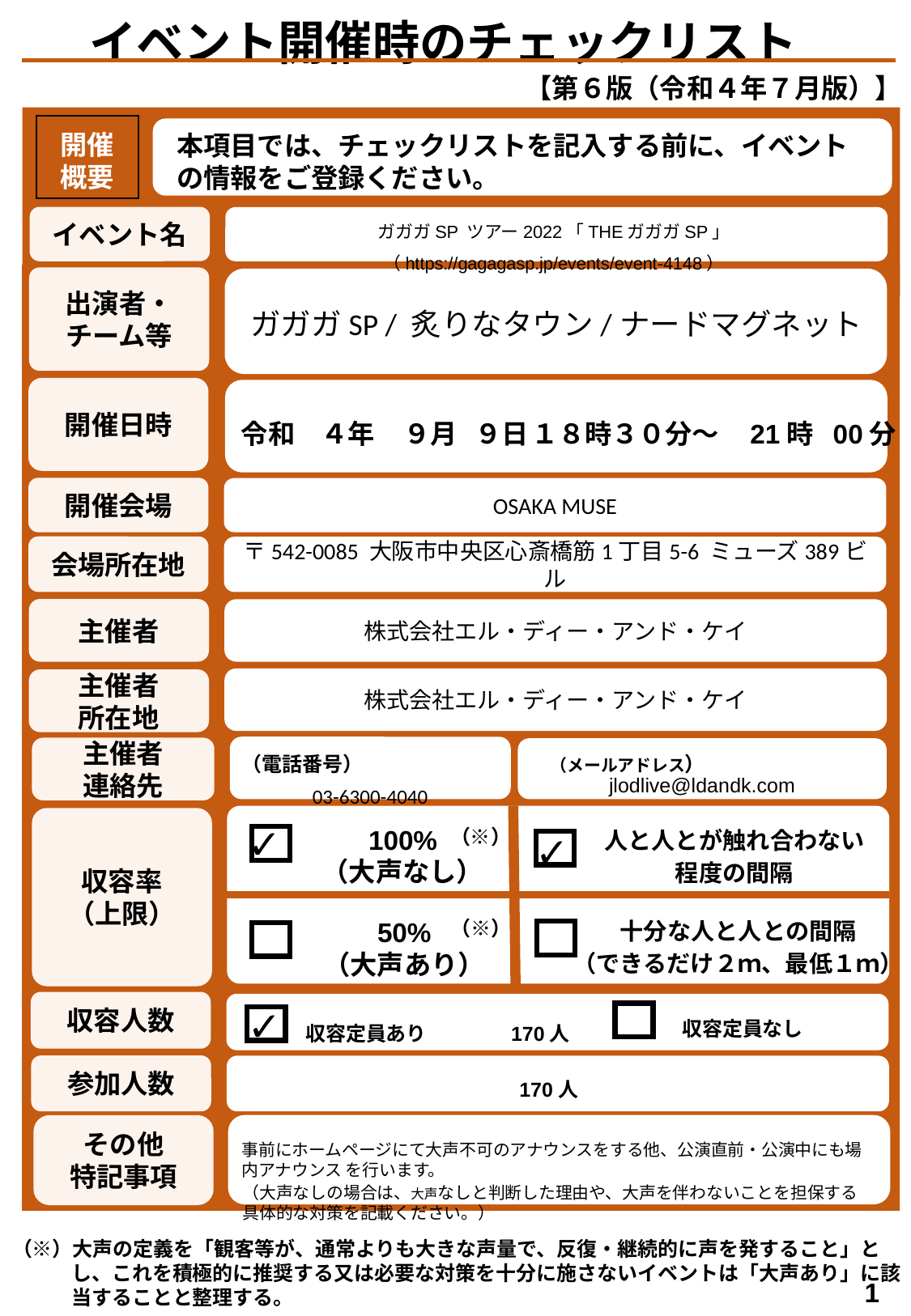

イベント開催時のチェックリスト
【第６版（令和４年７月版）】

開催
概要

本項目では、チェックリストを記入する前に、イベントの情報をご登録ください。
ガガガSP ツアー2022「THEガガガSP」
（https://gagagasp.jp/events/event-4148）
イベント名

出演者・
チーム等

ガガガSP / 炙りなタウン/ナードマグネット
開催日時

00分
令和
４年
９月
９日
１８時
３０分～
21時
開催会場
OSAKA MUSE
会場所在地
〒542-0085 大阪市中央区心斎橋筋1丁目5-6 ミューズ389ビル
主催者
株式会社エル・ディー・アンド・ケイ
株式会社エル・ディー・アンド・ケイ
主催者
所在地

主催者
連絡先

jlodlive@ldandk.com
（電話番号）
03-6300-4040
（メールアドレス）

収容率
（上限）
人と人とが触れ合わない程度の間隔
100%
（大声なし）

十分な人と人との間隔
（できるだけ２ｍ、最低１ｍ）
50%
（大声あり）

（※）
✓
✓
（※）
ー
収容人数

収容定員あり　　　    170人
✓
収容定員なし

参加人数

　　 170人
事前にホームページにて⼤声不可のアナウンスをする他、公演直前・公演中にも場内アナウンス を⾏います。
その他
特記事項
（大声なしの場合は、大声なしと判断した理由や、大声を伴わないことを担保する具体的な対策を記載ください。）
（※）大声の定義を「観客等が、通常よりも大きな声量で、反復・継続的に声を発すること」とし、これを積極的に推奨する又は必要な対策を十分に施さないイベントは「大声あり」に該当することと整理する。
1